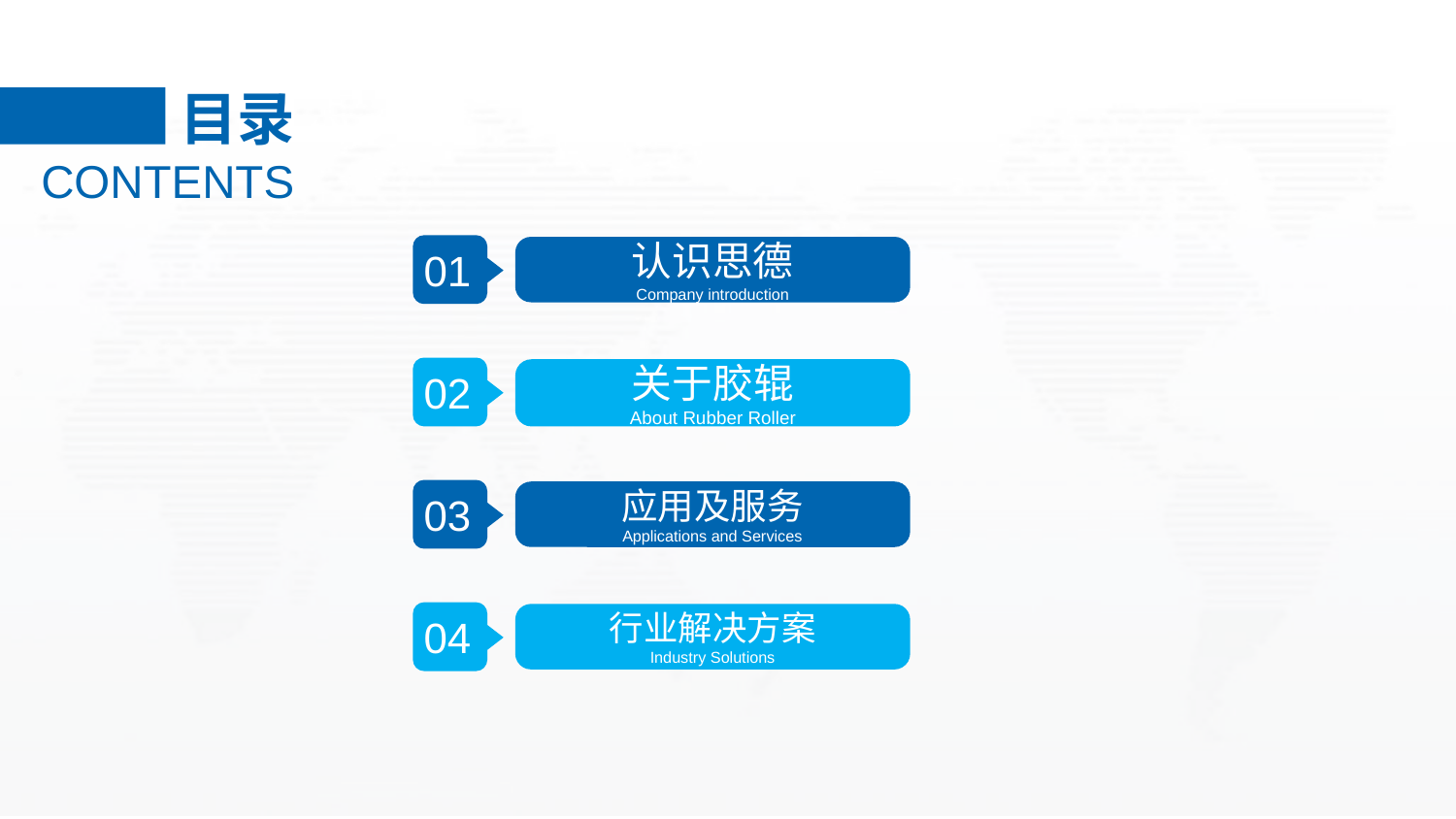

目录

CONTENTS
01
认识思德
Company introduction
02
关于胶辊
About Rubber Roller
03
应用及服务
Applications and Services
04
行业解决方案
Industry Solutions
2